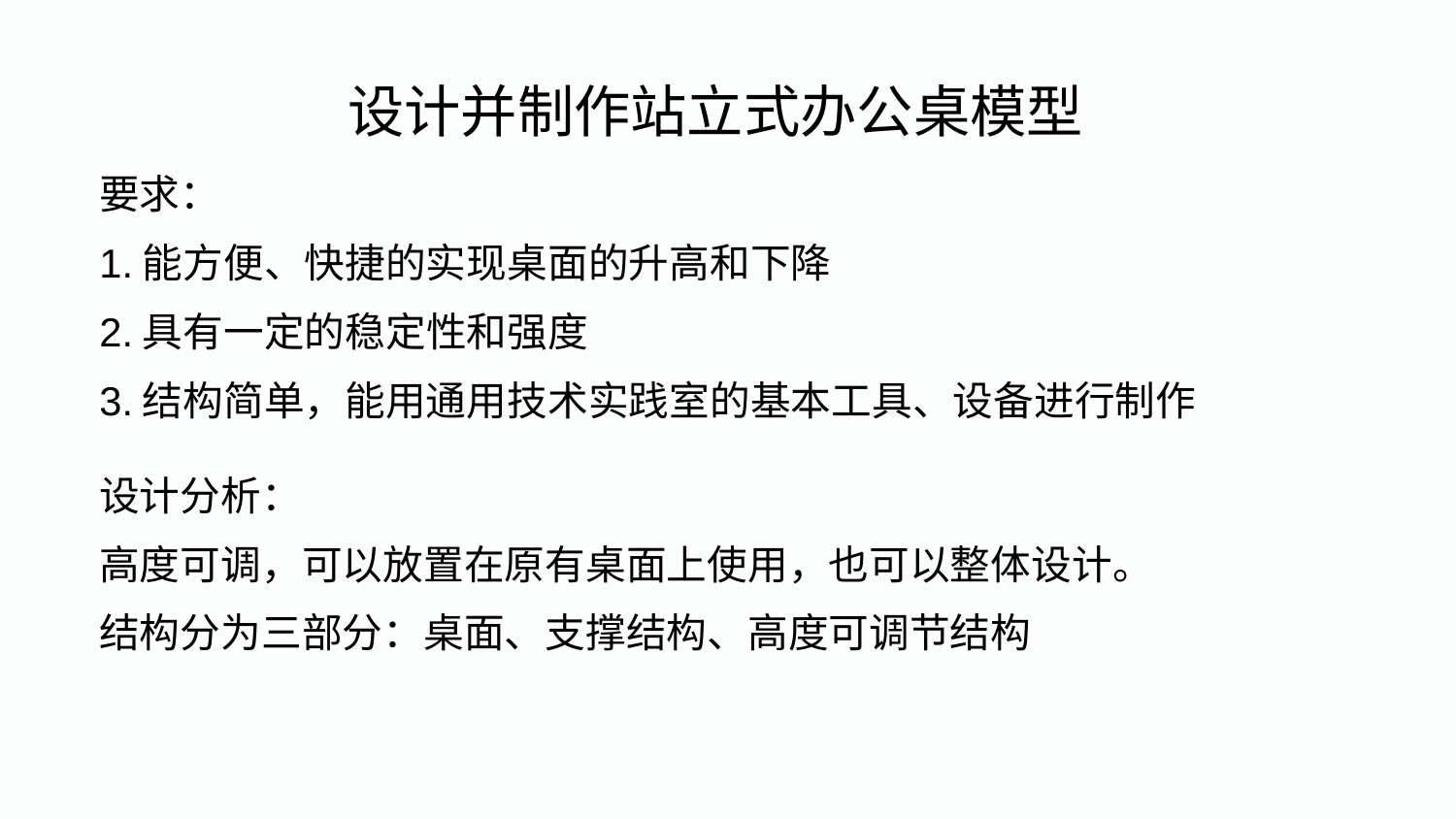

设计并制作站立式办公桌模型
要求：
1.能方便、快捷的实现桌面的升高和下降
2.具有一定的稳定性和强度
3.结构简单，能用通用技术实践室的基本工具、设备进行制作
设计分析：
高度可调，可以放置在原有桌面上使用，也可以整体设计。
结构分为三部分：桌面、支撑结构、高度可调节结构